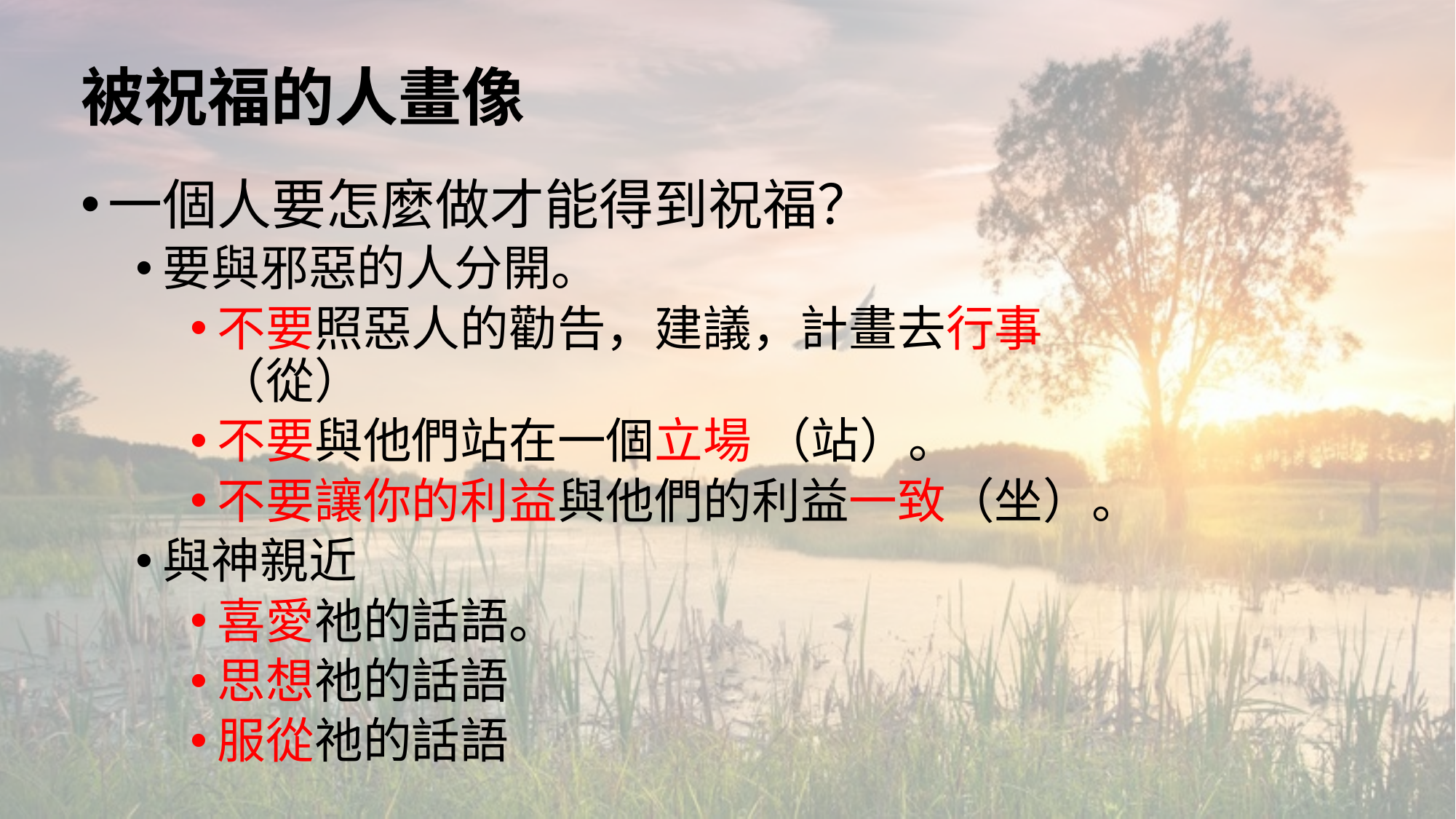

# 被祝福的人畫像
一個人要怎麼做才能得到祝福？
要與邪惡的人分開。
不要照惡人的勸告，建議，計畫去行事（從）
不要與他們站在一個立場 （站）。
不要讓你的利益與他們的利益一致（坐）。
與神親近
喜愛祂的話語。
思想祂的話語
服從祂的話語